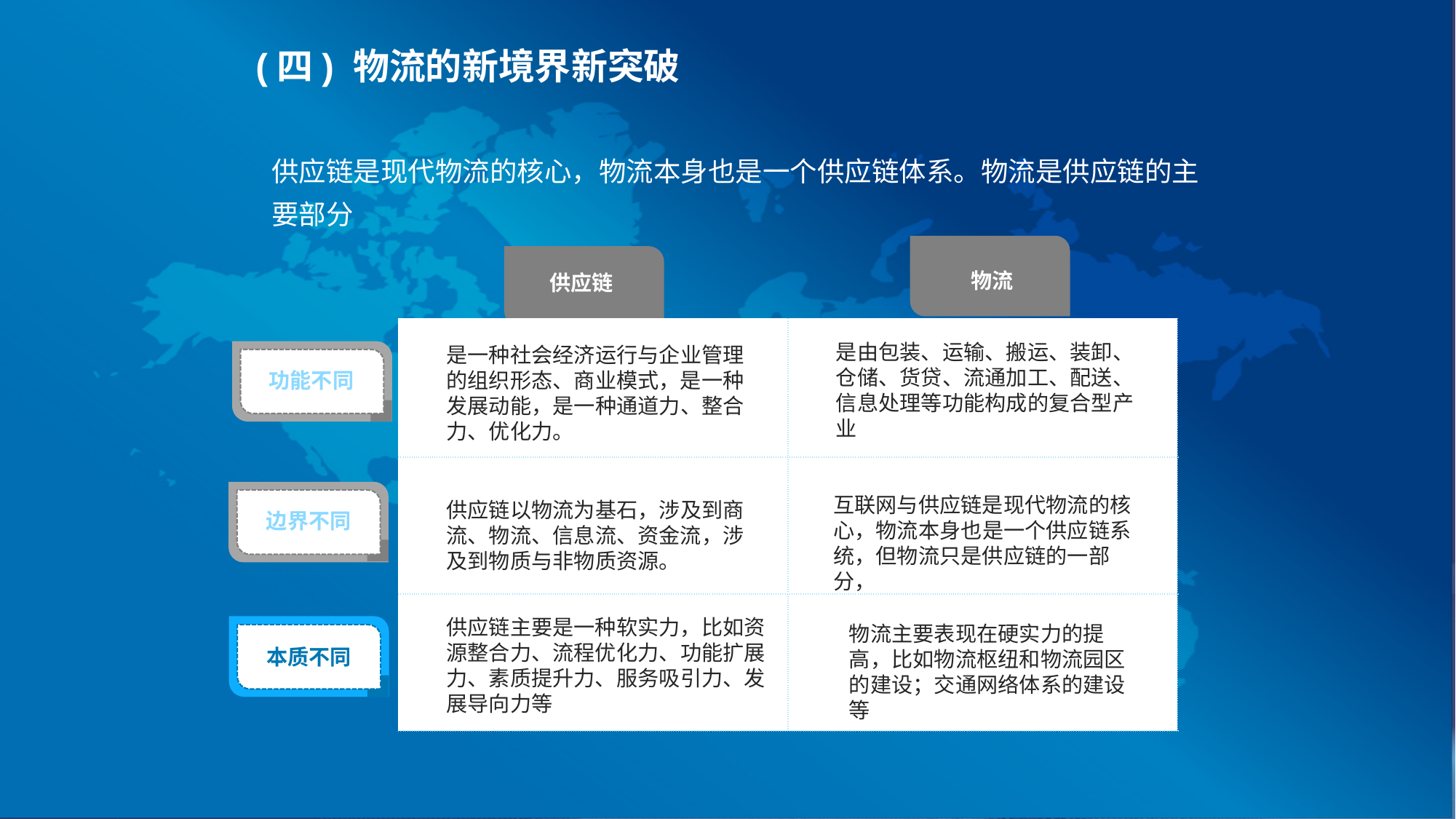

(四) 物流的新境界新突破
供应链是现代物流的核心，物流本身也是一个供应链体系。物流是供应链的主要部分

物流
供应链
|  |  |
| --- | --- |
|  |  |
|  |  |
是由包装、运输、搬运、装卸、仓储、货贷、流通加工、配送、信息处理等功能构成的复合型产业
是一种社会经济运行与企业管理的组织形态、商业模式，是一种发展动能，是一种通道力、整合力、优化力。

功能不同

互联网与供应链是现代物流的核心，物流本身也是一个供应链系统，但物流只是供应链的一部分，
供应链以物流为基石，涉及到商流、物流、信息流、资金流，涉及到物质与非物质资源。
边界不同
供应链主要是一种软实力，比如资源整合力、流程优化力、功能扩展力、素质提升力、服务吸引力、发展导向力等
物流主要表现在硬实力的提高，比如物流枢纽和物流园区的建设；交通网络体系的建设等

本质不同